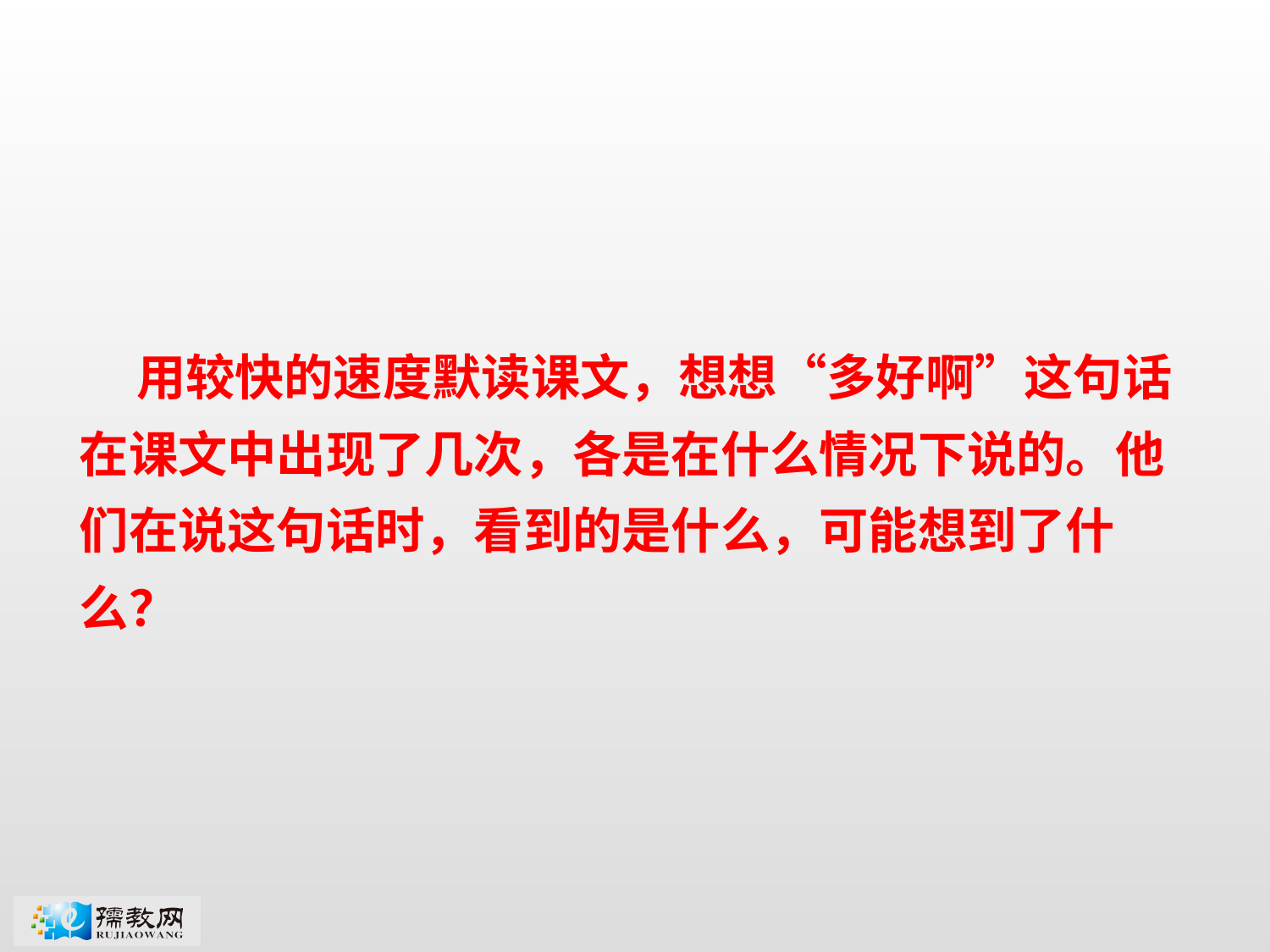

用较快的速度默读课文，想想“多好啊”这句话在课文中出现了几次，各是在什么情况下说的。他们在说这句话时，看到的是什么，可能想到了什么？